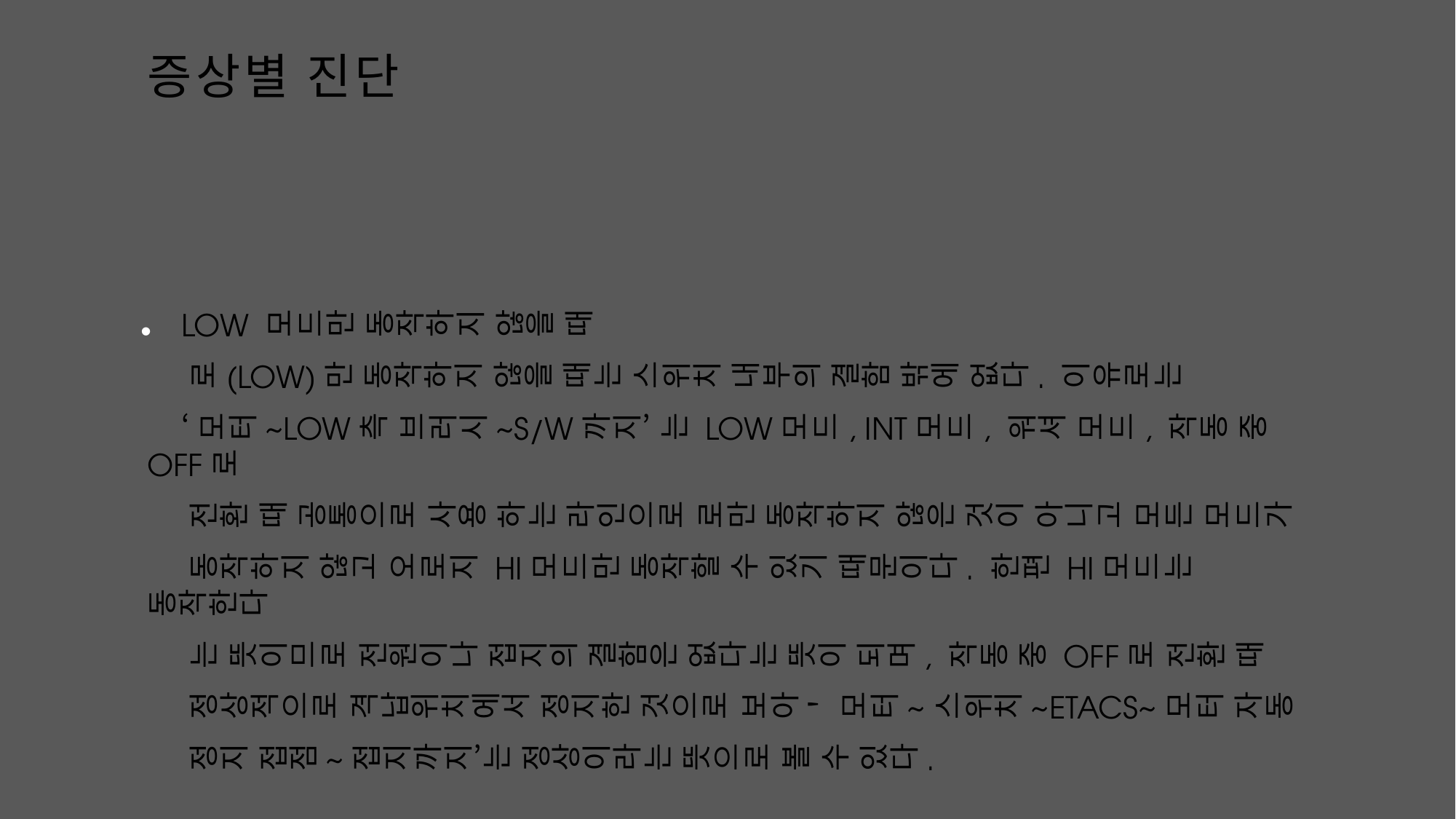

LOW 모드만 동작하지 않을 때
    로(LOW)만 동작하지 않을 때는 스위치 내부의 결함 밖에 없다. 이유로는
    ‘모터~LOW측 브러시~S/W까지’ 는 LOW모드, INT모드, 워셔 모드, 작동 중 OFF로
    전환 때 공통으로 사용 하는 라인으로 로만 동작하지 않은 것이 아니고 모든 모드가
    동작하지 않고 오로지 Hi모드만 동작할 수 있기 때문이다. 한편 Hi모드는 동작한다
    는 뜻이므로 전원이나 접지의 결함은 없다는 뜻이 되며, 작동 중 OFF로 전환 때
    정상적으로 격납위치에서 정지한 것으로 보아 ＇모터~스위치~ETACS~모터 자동
    정지 접점~접지까지’는 정상이라는 뜻으로 볼 수 있다.
# 증상별 진단